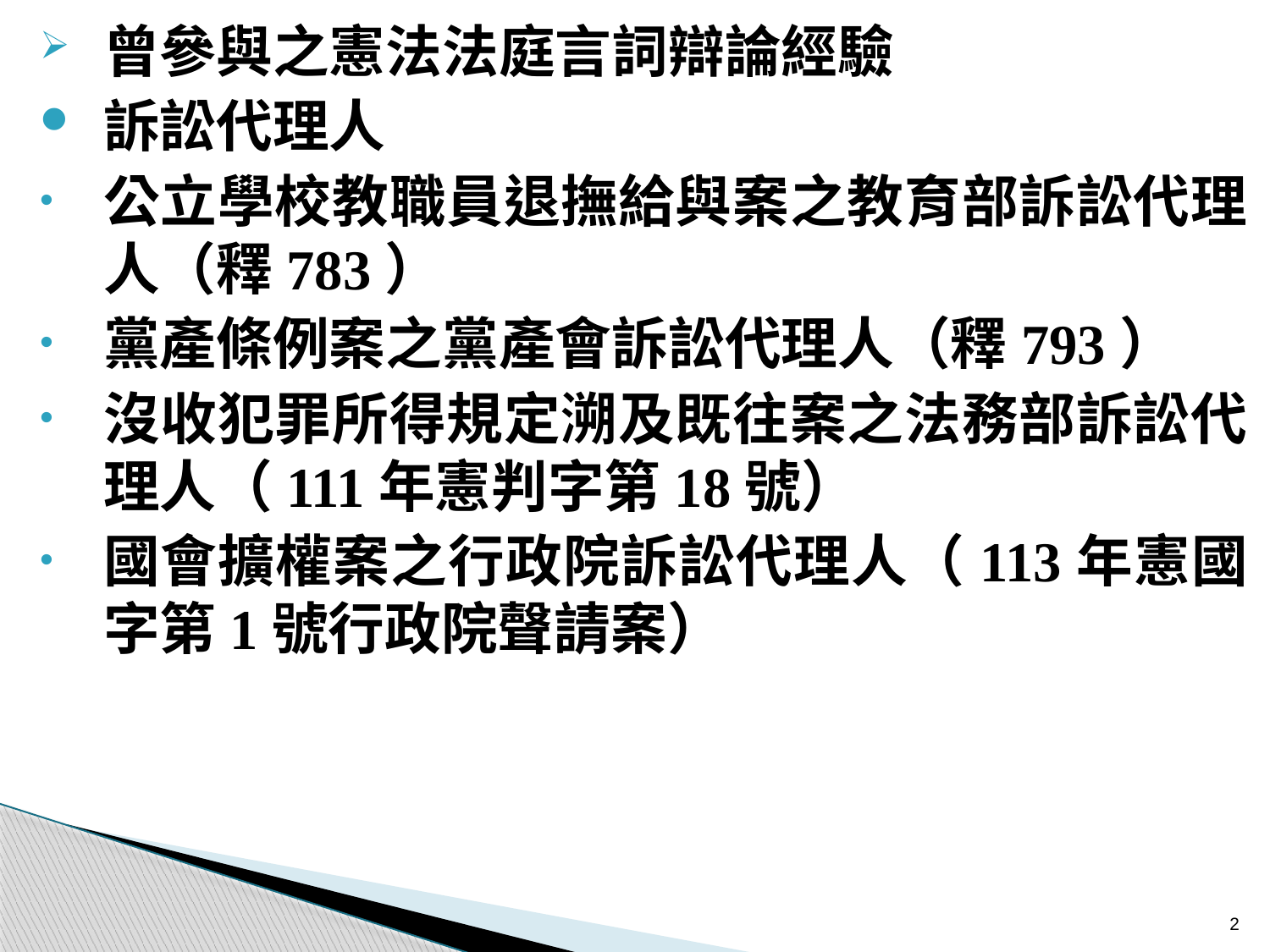

曾參與之憲法法庭言詞辯論經驗
訴訟代理人
公立學校教職員退撫給與案之教育部訴訟代理人（釋783）
黨產條例案之黨產會訴訟代理人（釋793）
沒收犯罪所得規定溯及既往案之法務部訴訟代理人（111年憲判字第18號）
國會擴權案之行政院訴訟代理人（113年憲國字第1號行政院聲請案）
2